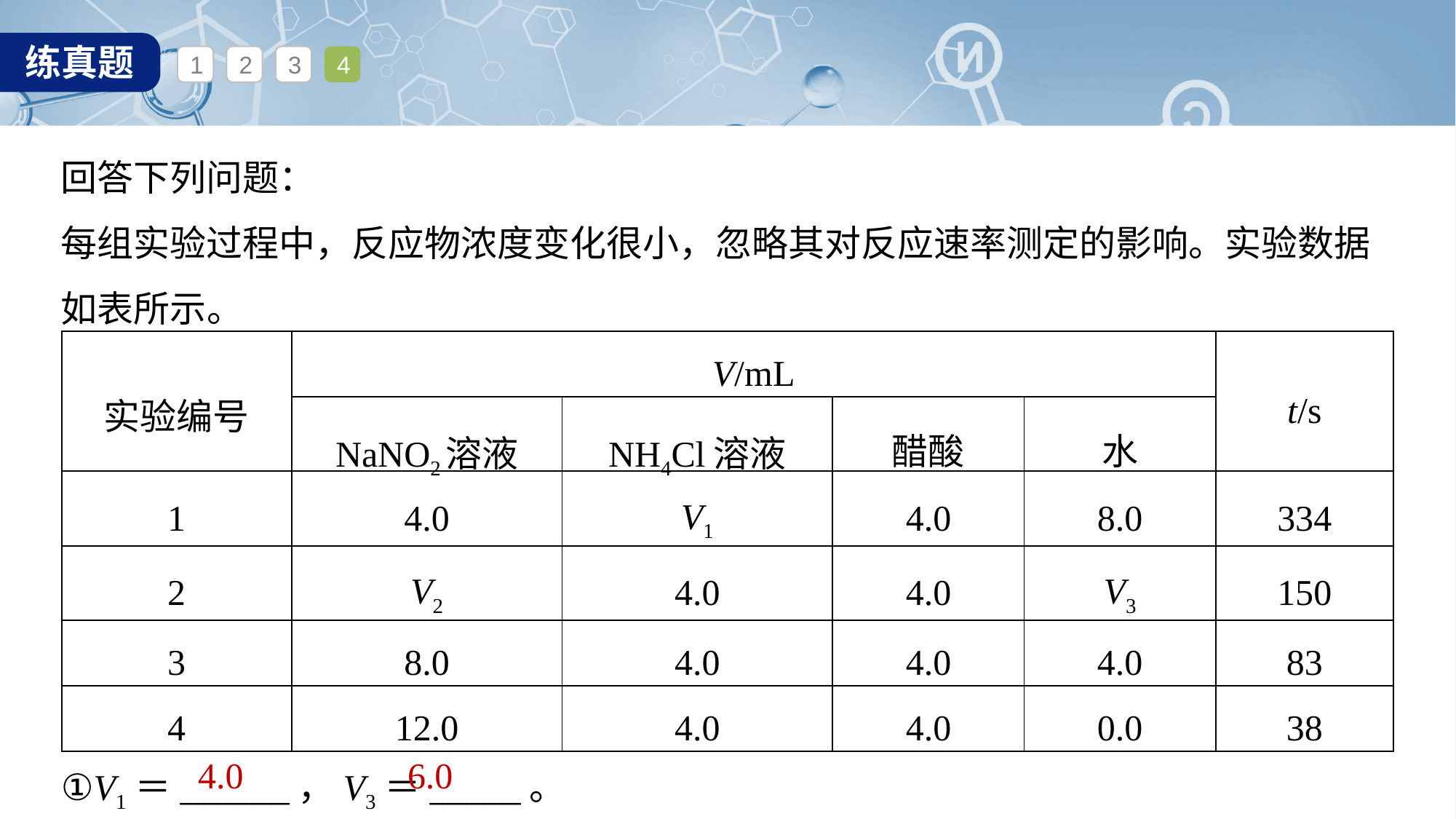

1
2
3
4
回答下列问题：
每组实验过程中，反应物浓度变化很小，忽略其对反应速率测定的影响。实验数据如表所示。
| 实验编号 | V/mL |  |  |  | t/s |
| --- | --- | --- | --- | --- | --- |
|  | NaNO2溶液 | NH4Cl溶液 | 醋酸 | 水 |  |
| 1 | 4.0 | V1 | 4.0 | 8.0 | 334 |
| 2 | V2 | 4.0 | 4.0 | V3 | 150 |
| 3 | 8.0 | 4.0 | 4.0 | 4.0 | 83 |
| 4 | 12.0 | 4.0 | 4.0 | 0.0 | 38 |
①V1＝______，V3＝_____。
6.0
4.0